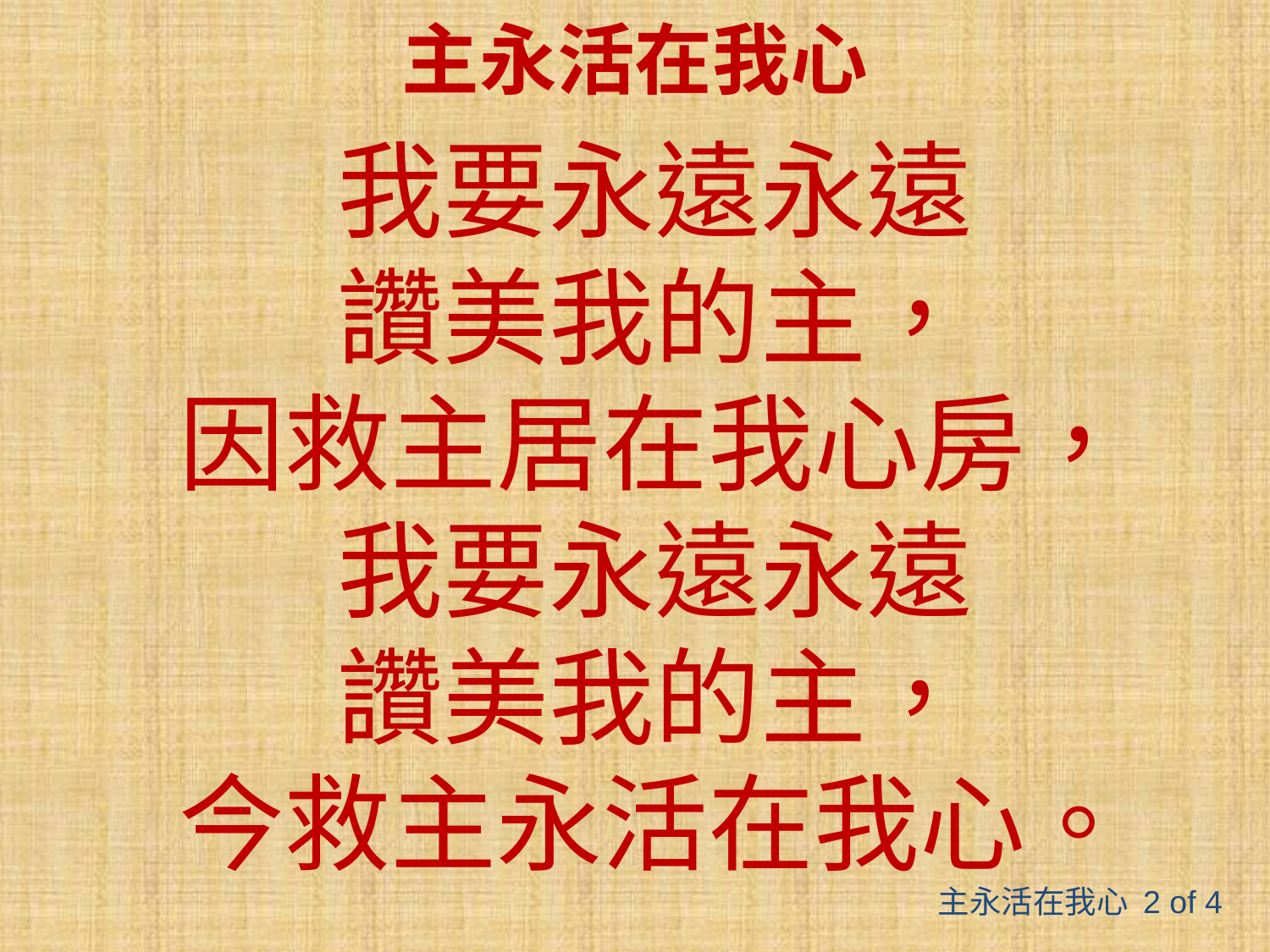

# 主永活在我心
我要永遠永遠
讚美我的主，
因救主居在我心房，
我要永遠永遠
讚美我的主，
今救主永活在我心。
主永活在我心 2 of 4